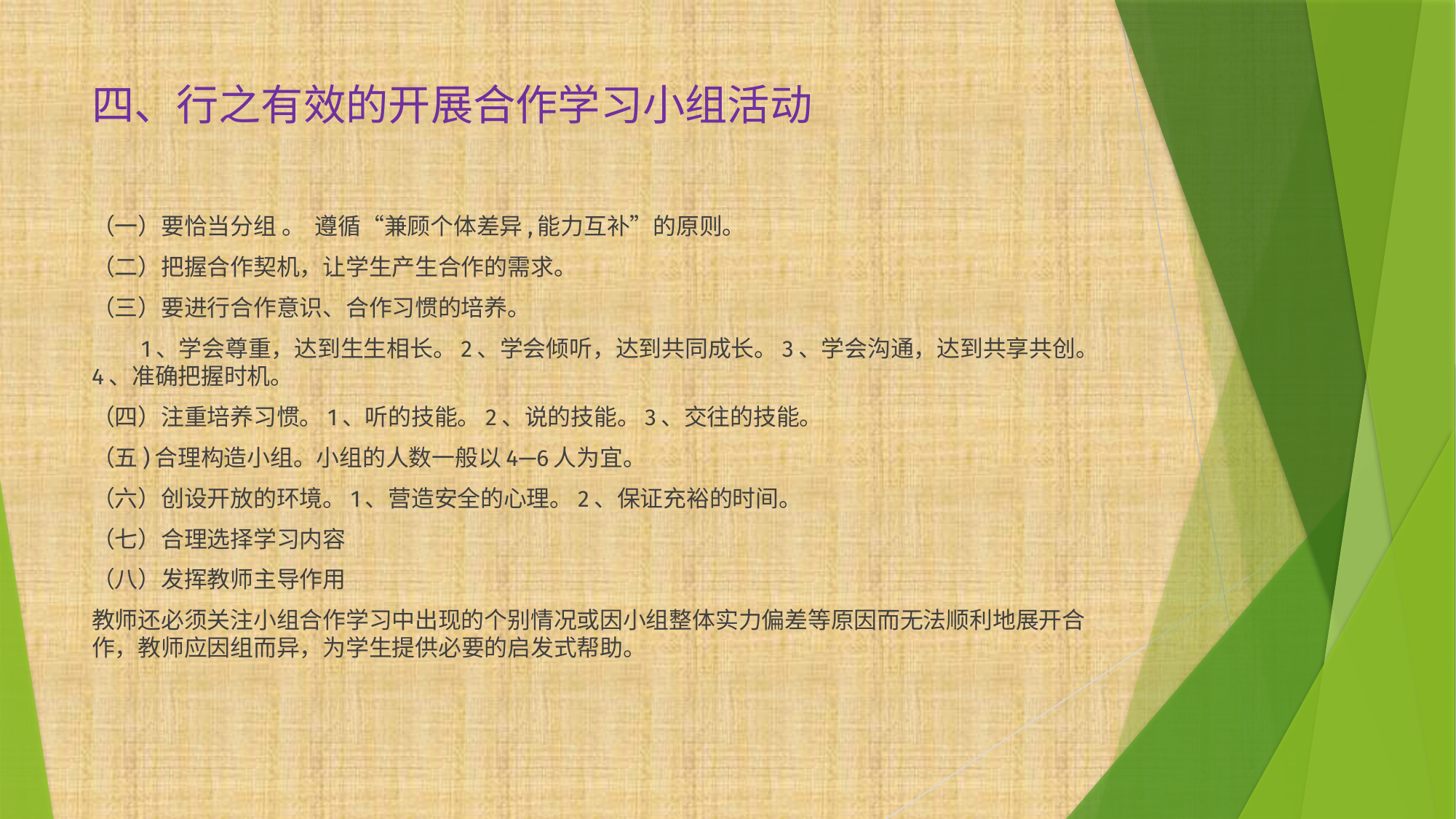

# 四、行之有效的开展合作学习小组活动
（一）要恰当分组 。  遵循“兼顾个体差异,能力互补”的原则。
（二）把握合作契机，让学生产生合作的需求。
（三）要进行合作意识、合作习惯的培养。
        1、学会尊重，达到生生相长。2、学会倾听，达到共同成长。3、学会沟通，达到共享共创。4、准确把握时机。
（四）注重培养习惯。1、听的技能。2、说的技能。3、交往的技能。
（五)合理构造小组。小组的人数一般以4—6人为宜。
（六）创设开放的环境。1、营造安全的心理。2、保证充裕的时间。
（七）合理选择学习内容
（八）发挥教师主导作用
教师还必须关注小组合作学习中出现的个别情况或因小组整体实力偏差等原因而无法顺利地展开合作，教师应因组而异，为学生提供必要的启发式帮助。